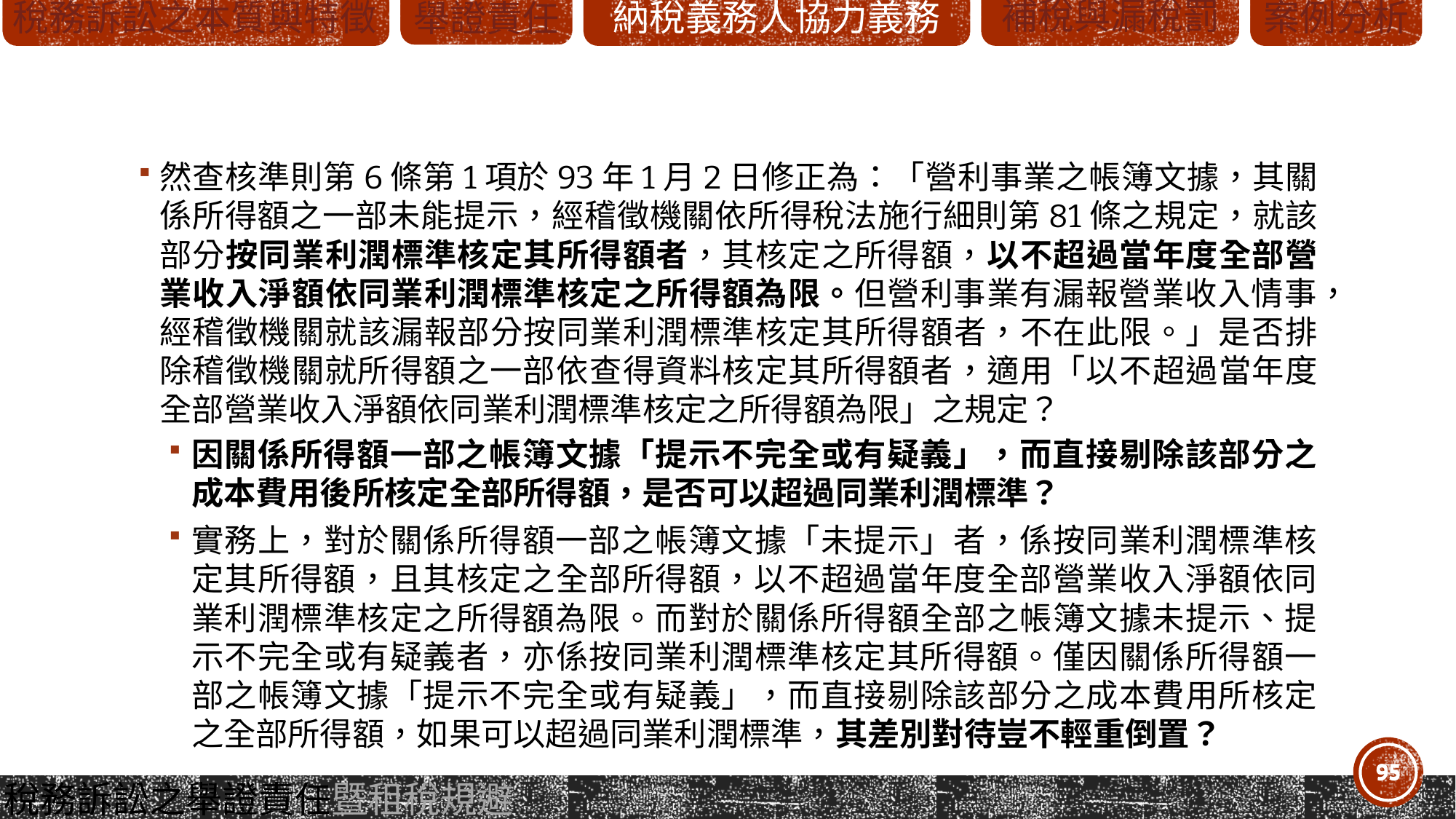

然查核準則第6條第1項於93年1月2日修正為：「營利事業之帳簿文據，其關係所得額之一部未能提示，經稽徵機關依所得稅法施行細則第81條之規定，就該部分按同業利潤標準核定其所得額者，其核定之所得額，以不超過當年度全部營業收入淨額依同業利潤標準核定之所得額為限。但營利事業有漏報營業收入情事，經稽徵機關就該漏報部分按同業利潤標準核定其所得額者，不在此限。」是否排除稽徵機關就所得額之一部依查得資料核定其所得額者，適用「以不超過當年度全部營業收入淨額依同業利潤標準核定之所得額為限」之規定？
因關係所得額一部之帳簿文據「提示不完全或有疑義」，而直接剔除該部分之成本費用後所核定全部所得額，是否可以超過同業利潤標準？
實務上，對於關係所得額一部之帳簿文據「未提示」者，係按同業利潤標準核定其所得額，且其核定之全部所得額，以不超過當年度全部營業收入淨額依同業利潤標準核定之所得額為限。而對於關係所得額全部之帳簿文據未提示、提示不完全或有疑義者，亦係按同業利潤標準核定其所得額。僅因關係所得額一部之帳簿文據「提示不完全或有疑義」，而直接剔除該部分之成本費用所核定之全部所得額，如果可以超過同業利潤標準，其差別對待豈不輕重倒置？

95